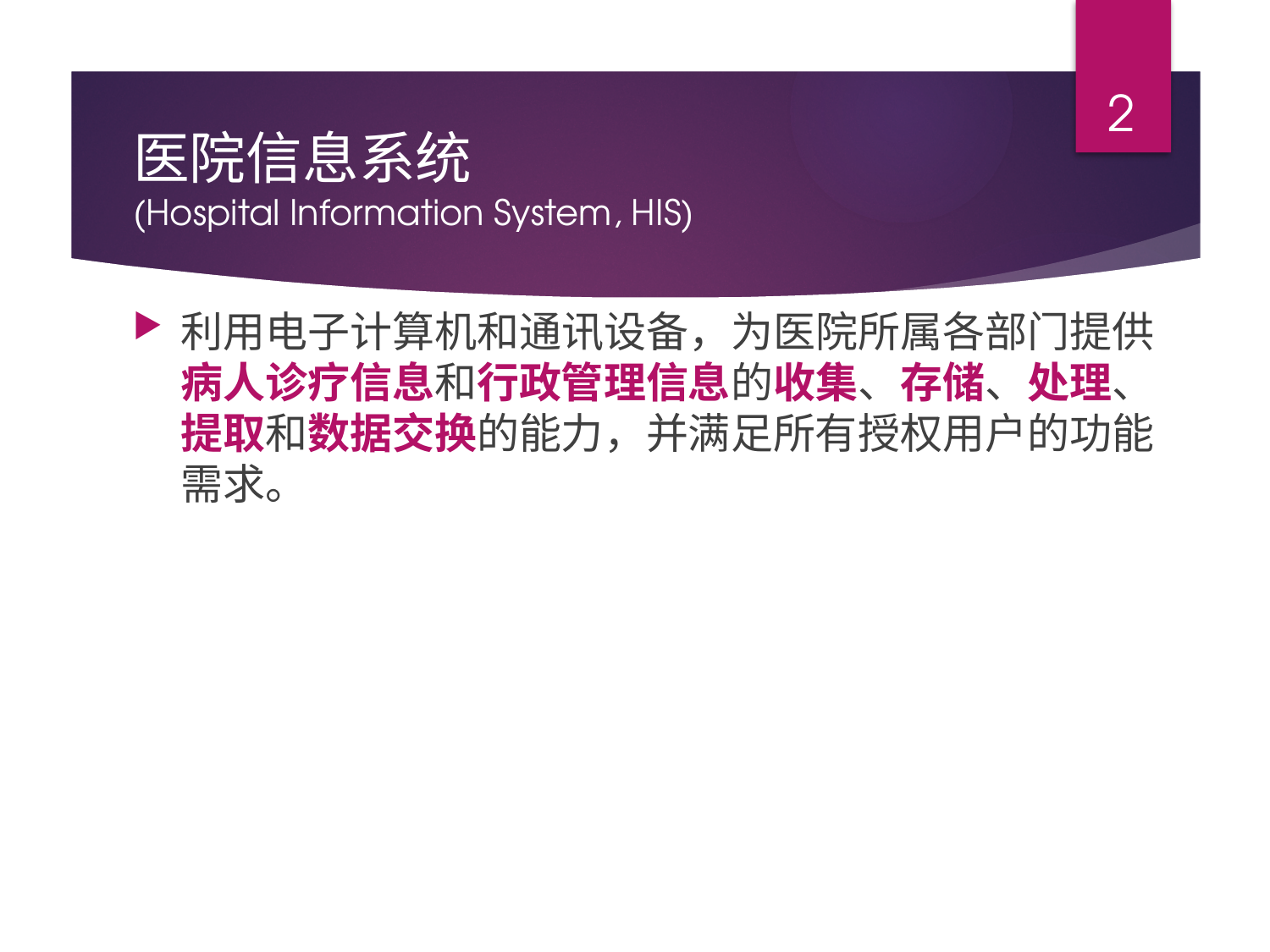

2
# 医院信息系统 (Hospital Information System, HIS)
利用电子计算机和通讯设备，为医院所属各部门提供病人诊疗信息和行政管理信息的收集、存储、处理、提取和数据交换的能力，并满足所有授权用户的功能需求。